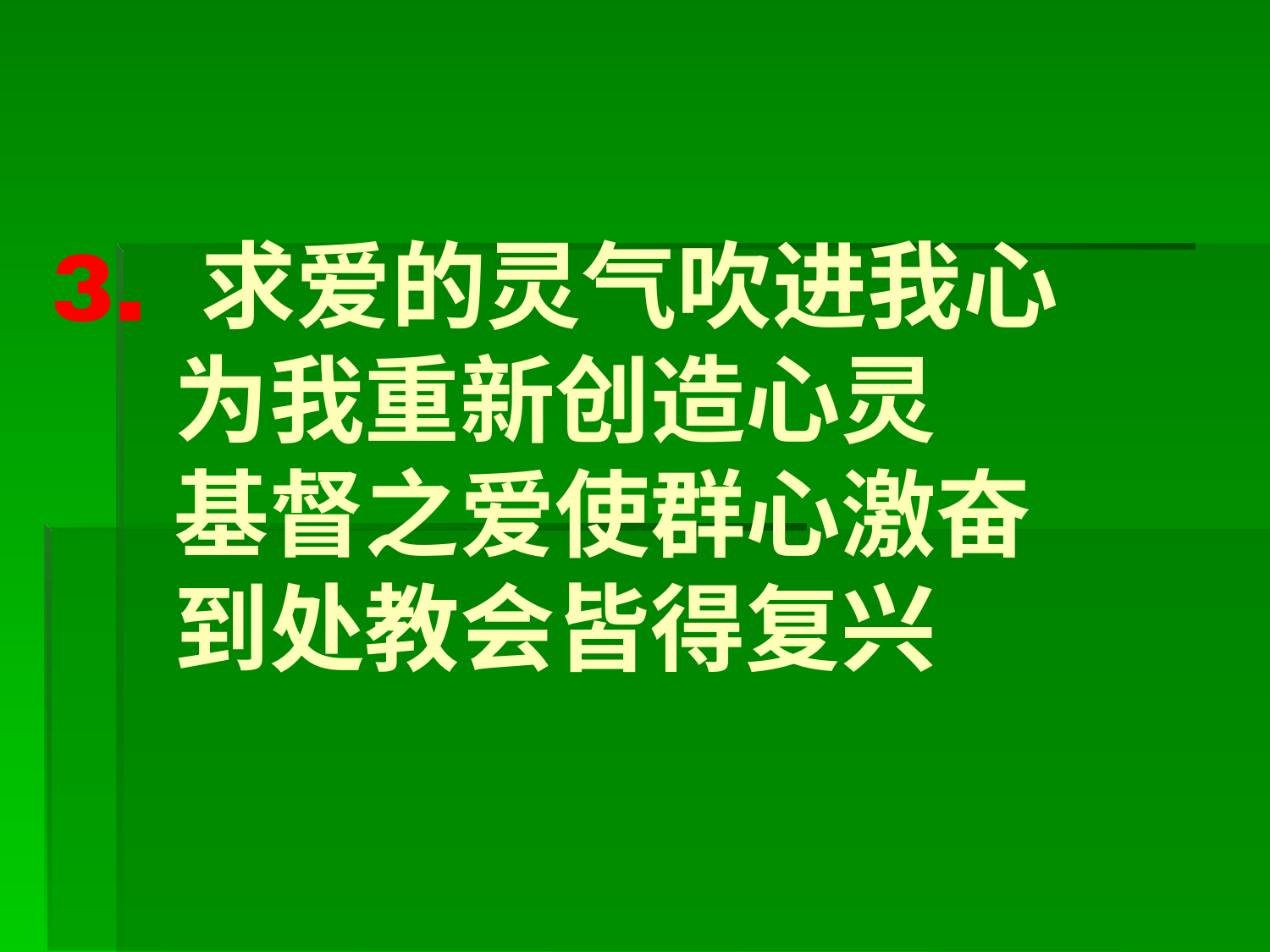

# 3. 求爱的灵气吹进我心 为我重新创造心灵 基督之爱使群心激奋 到处教会皆得复兴